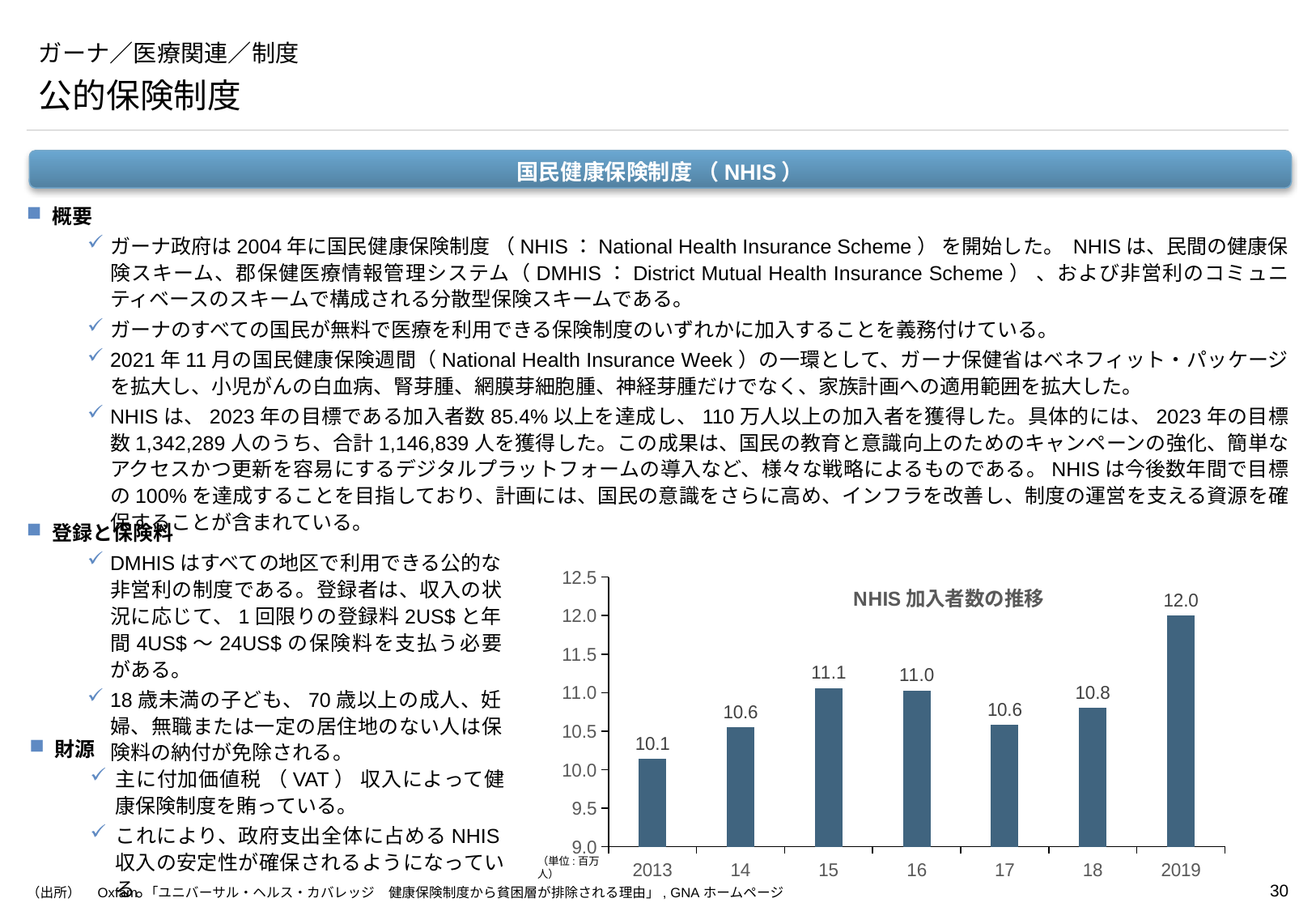

# ガーナ／医療関連／制度
公的保険制度
国民健康保険制度 （NHIS）
概要
ガーナ政府は2004年に国民健康保険制度 （NHIS：National Health Insurance Scheme） を開始した。 NHISは、民間の健康保険スキーム、郡保健医療情報管理システム（DMHIS：District Mutual Health Insurance Scheme） 、および非営利のコミュニティベースのスキームで構成される分散型保険スキームである。
ガーナのすべての国民が無料で医療を利用できる保険制度のいずれかに加入することを義務付けている。
2021年11月の国民健康保険週間（National Health Insurance Week）の一環として、ガーナ保健省はベネフィット・パッケージを拡大し、小児がんの白血病、腎芽腫、網膜芽細胞腫、神経芽腫だけでなく、家族計画への適用範囲を拡大した。
NHISは、2023年の目標である加入者数85.4%以上を達成し、110万人以上の加入者を獲得した。具体的には、2023年の目標数1,342,289人のうち、合計1,146,839人を獲得した。この成果は、国民の教育と意識向上のためのキャンペーンの強化、簡単なアクセスかつ更新を容易にするデジタルプラットフォームの導入など、様々な戦略によるものである。NHISは今後数年間で目標の100%を達成することを目指しており、計画には、国民の意識をさらに高め、インフラを改善し、制度の運営を支える資源を確保することが含まれている。

登録と保険料
DMHISはすべての地区で利用できる公的な非営利の制度である。登録者は、収入の状況に応じて、1回限りの登録料2US$と年間4US$～24US$の保険料を支払う必要がある。
18歳未満の子ども、70歳以上の成人、妊婦、無職または一定の居住地のない人は保険料の納付が免除される。

### Chart:

| Category | NHIS加入者数の推移 |
|---|---|
| 2013 | 10.14 |
| 14 | 10.55 |
| 15 | 11.06 |
| 16 | 11.03 |
| 17 | 10.58 |
| 18 | 10.8 |
| 2019 | 12.0 |
財源
主に付加価値税 （VAT） 収入によって健康保険制度を賄っている。
これにより、政府支出全体に占めるNHIS収入の安定性が確保されるようになっている。
（単位:百万人）
（出所）　Oxfam 「ユニバーサル・ヘルス・カバレッジ　健康保険制度から貧困層が排除される理由」, GNAホームページ